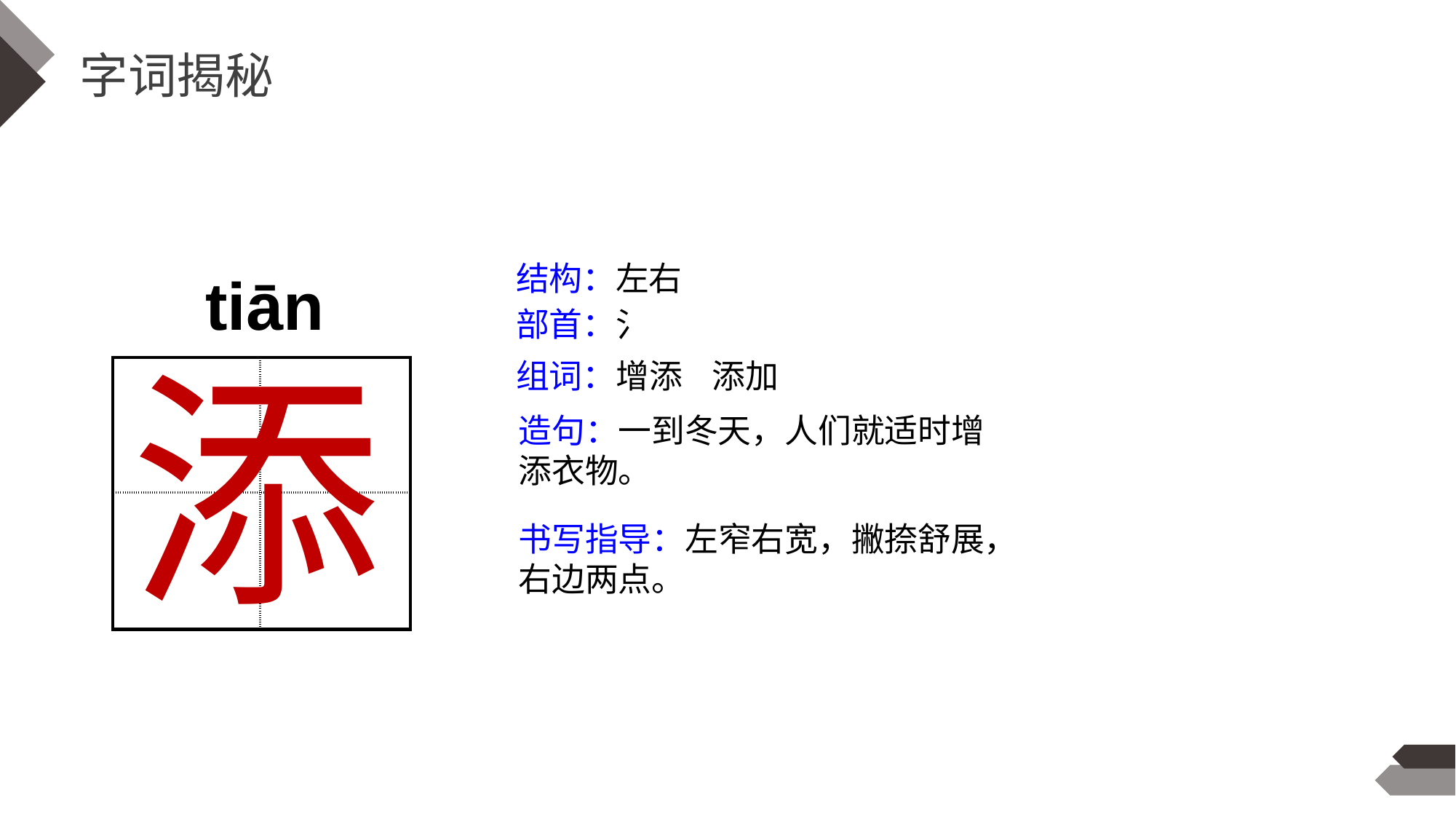

字词揭秘
结构：左右
tiān
部首：氵
添
组词：增添    添加
|  |  |
| --- | --- |
|  |  |
造句：一到冬天，人们就适时增添衣物。

书写指导：左窄右宽，撇捺舒展，右边两点。